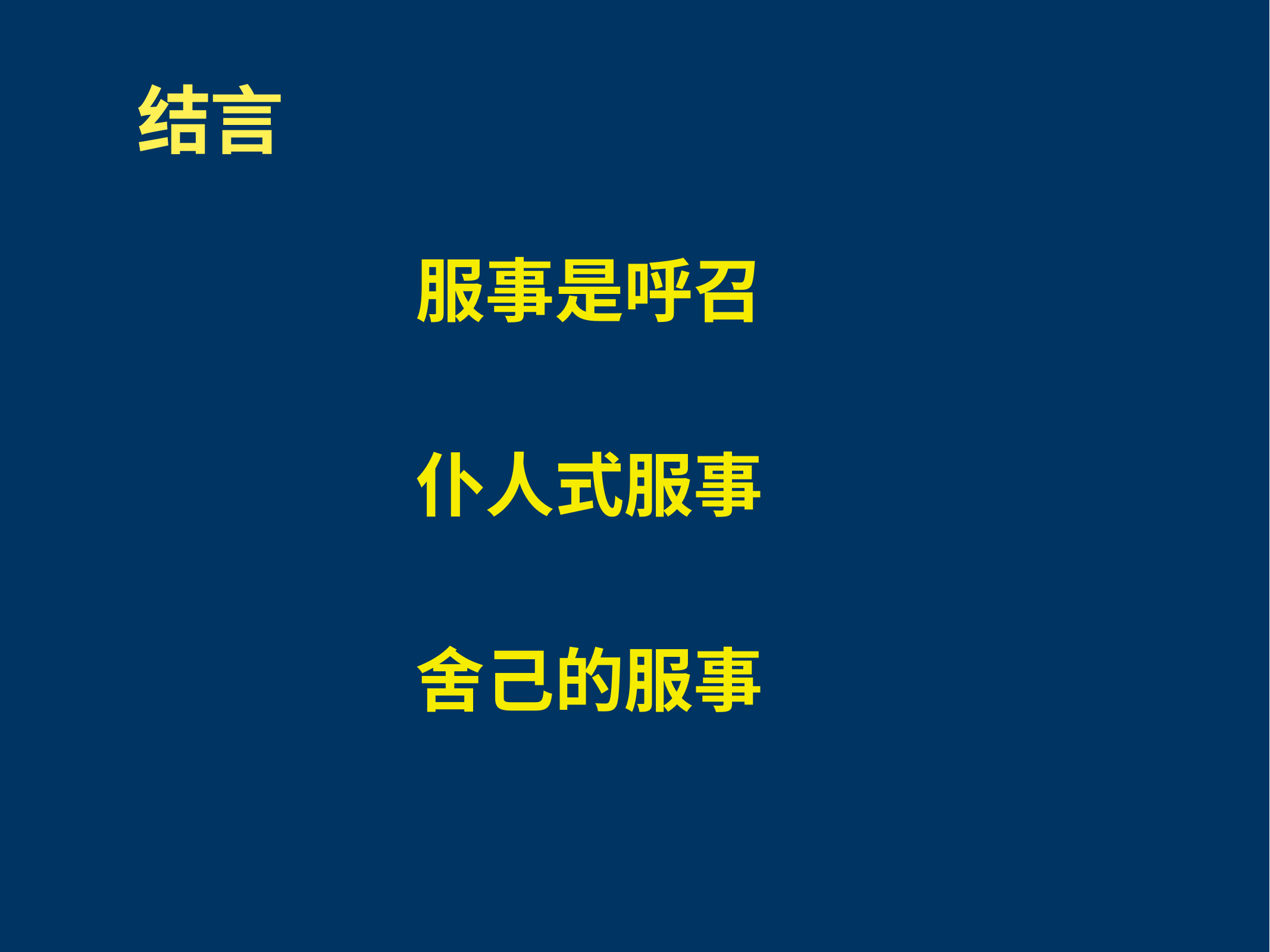

结言
服事是呼召

仆人式服事

舍己的服事
Arthur Yin 6/11/2023